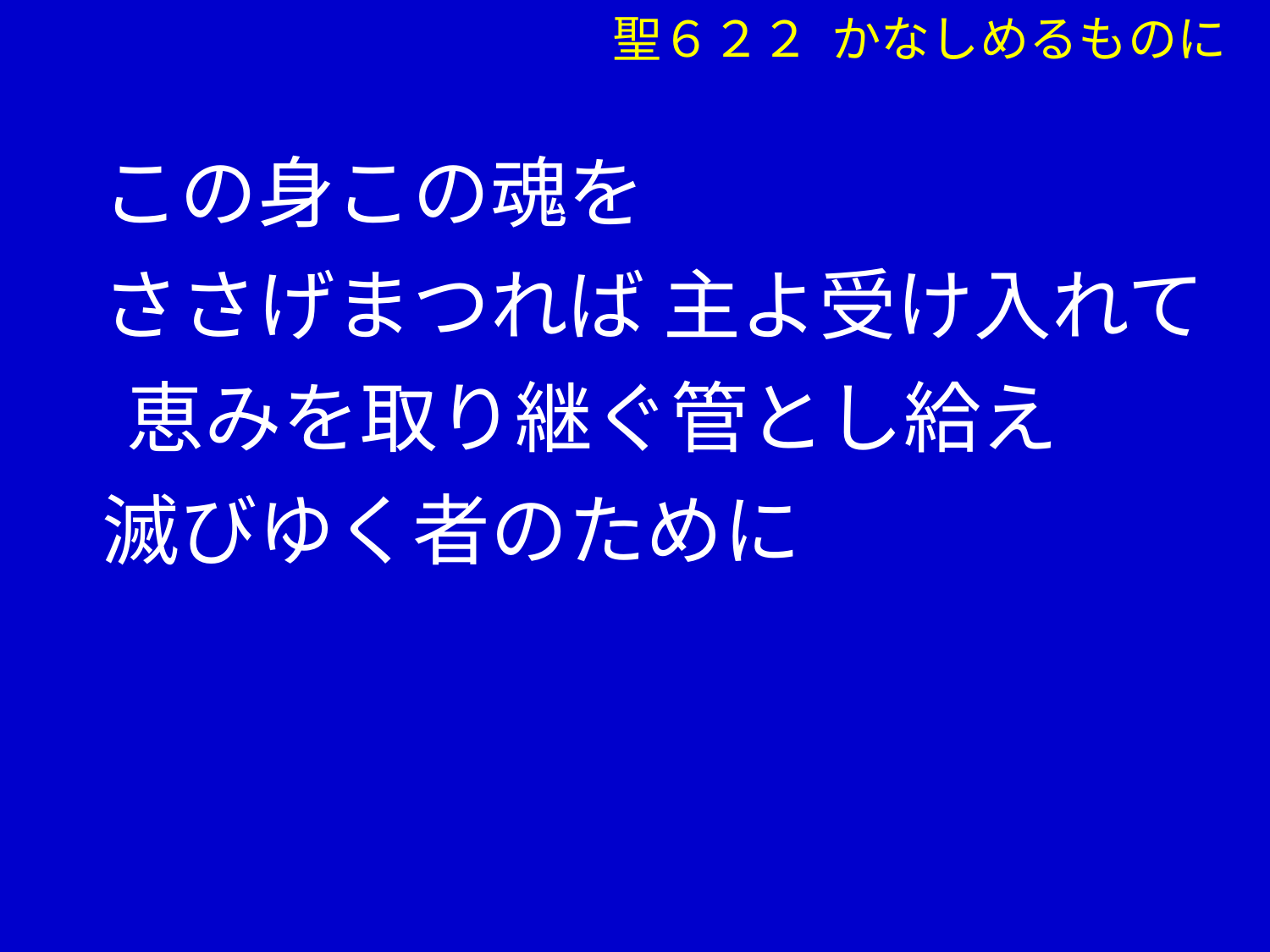

聖６２２  かなしめるものに
   この身この魂を
   ささげまつれば 主よ受け入れて
　 恵みを取り継ぐ管とし給え
   滅びゆく者のために